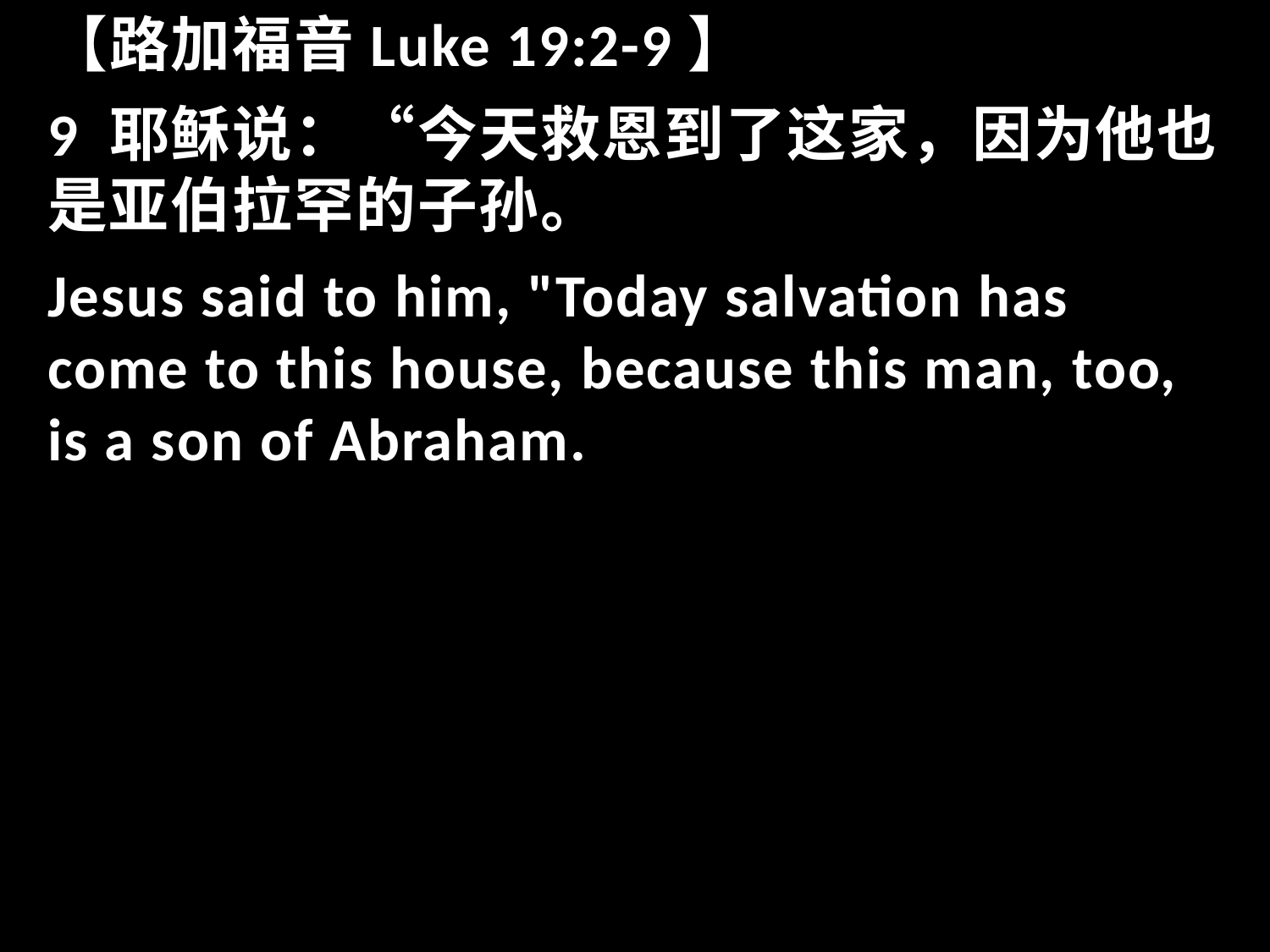

【路加福音Luke 19:2-9】
9 耶稣说：“今天救恩到了这家，因为他也是亚伯拉罕的子孙。
Jesus said to him, "Today salvation has come to this house, because this man, too, is a son of Abraham.